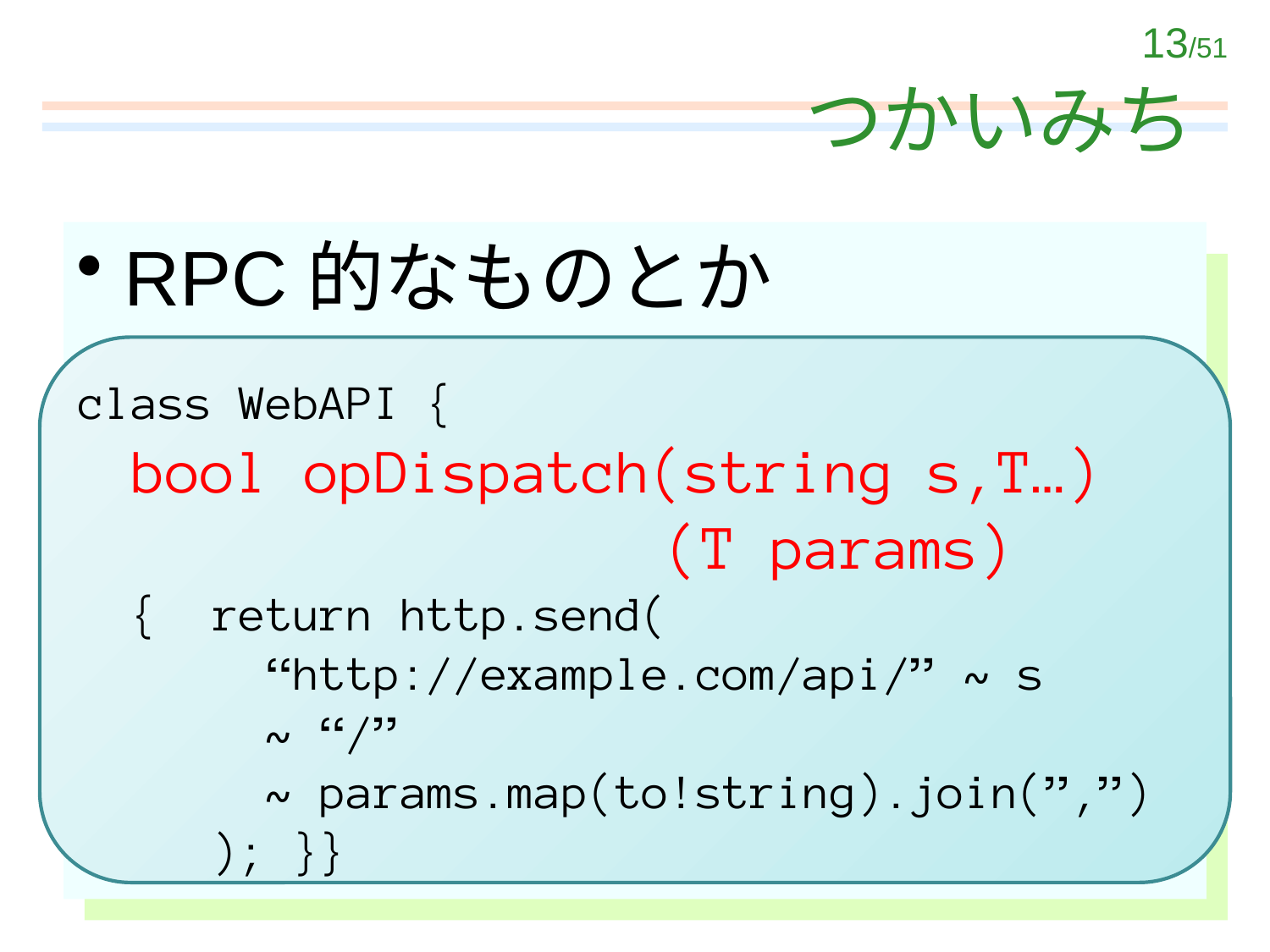

# つかいみち
RPC的なものとか
class WebAPI {
  bool opDispatch(string s,T…)
                 (T params)
  {  return http.send(
       “http://example.com/api/” ~ s
       ~ “/”
       ~ params.map(to!string).join(”,”)
     ); }}